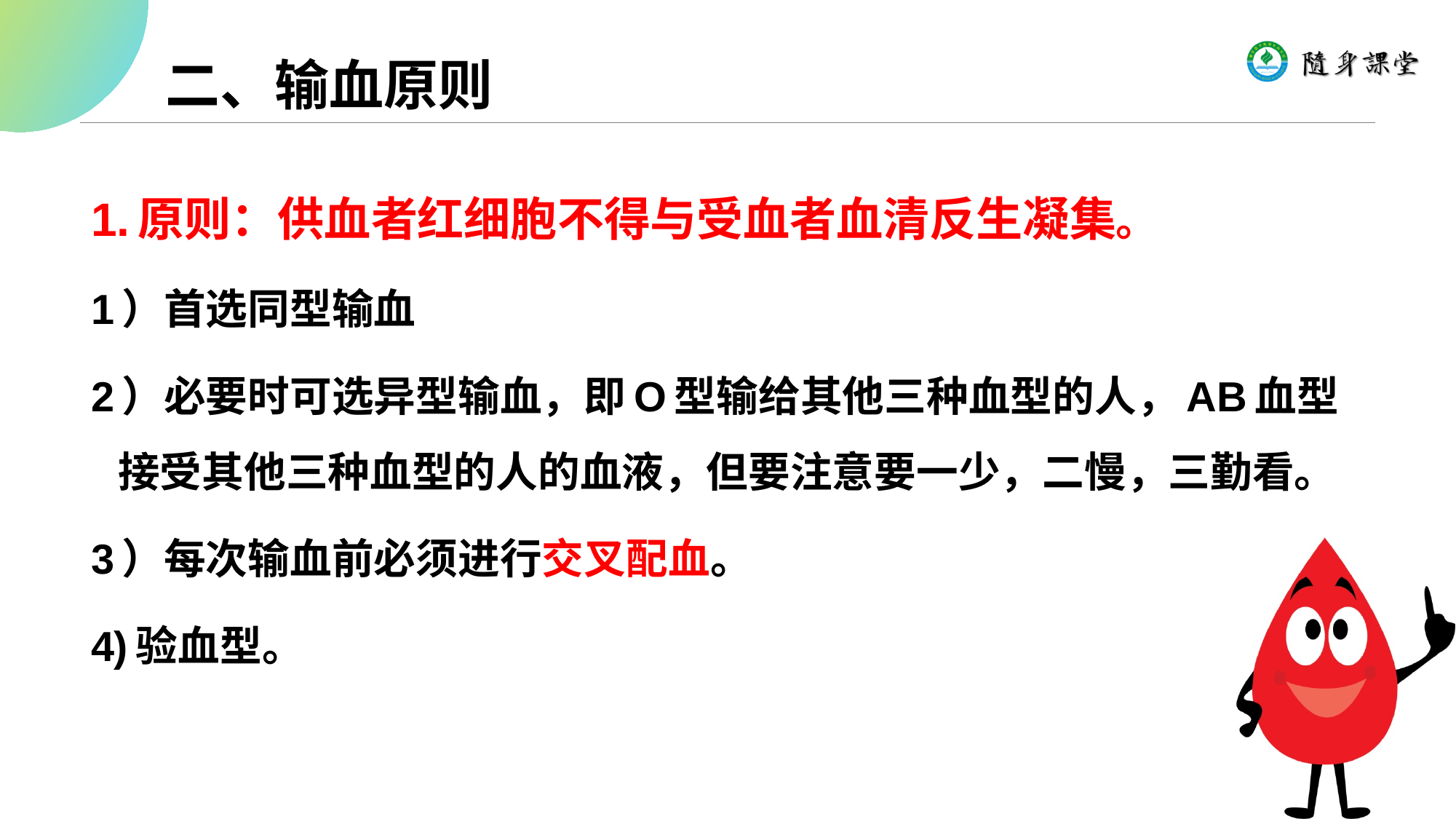

# 二、输血原则
1.原则：供血者红细胞不得与受血者血清反生凝集。
1）首选同型输血
2）必要时可选异型输血，即O型输给其他三种血型的人，AB血型接受其他三种血型的人的血液，但要注意要一少，二慢，三勤看。
3）每次输血前必须进行交叉配血。
4)验血型。